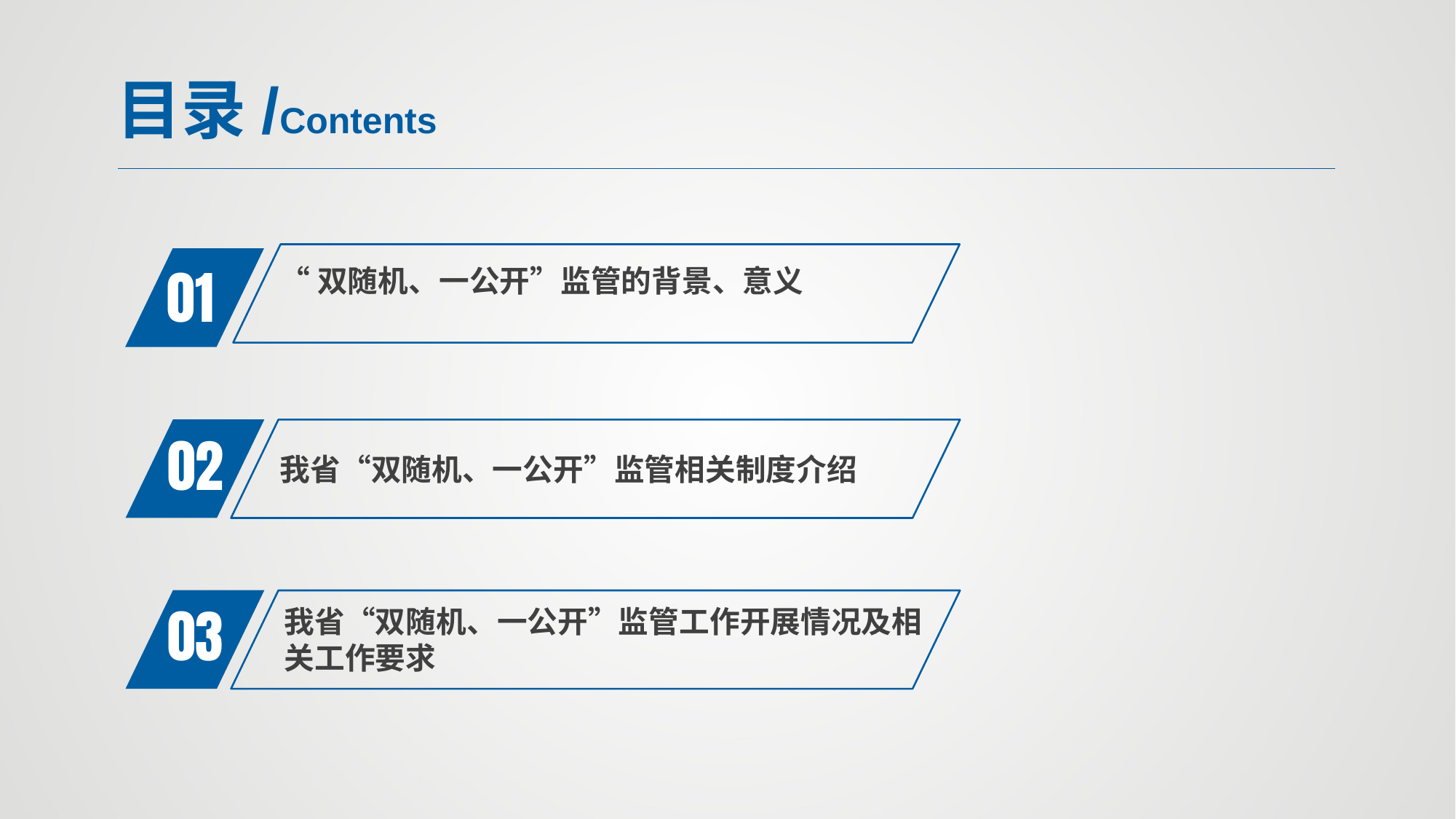

目录/Contents

“双随机、一公开”监管的背景、意义

01

02

我省“双随机、一公开”监管相关制度介绍

03

我省“双随机、一公开”监管工作开展情况及相关工作要求